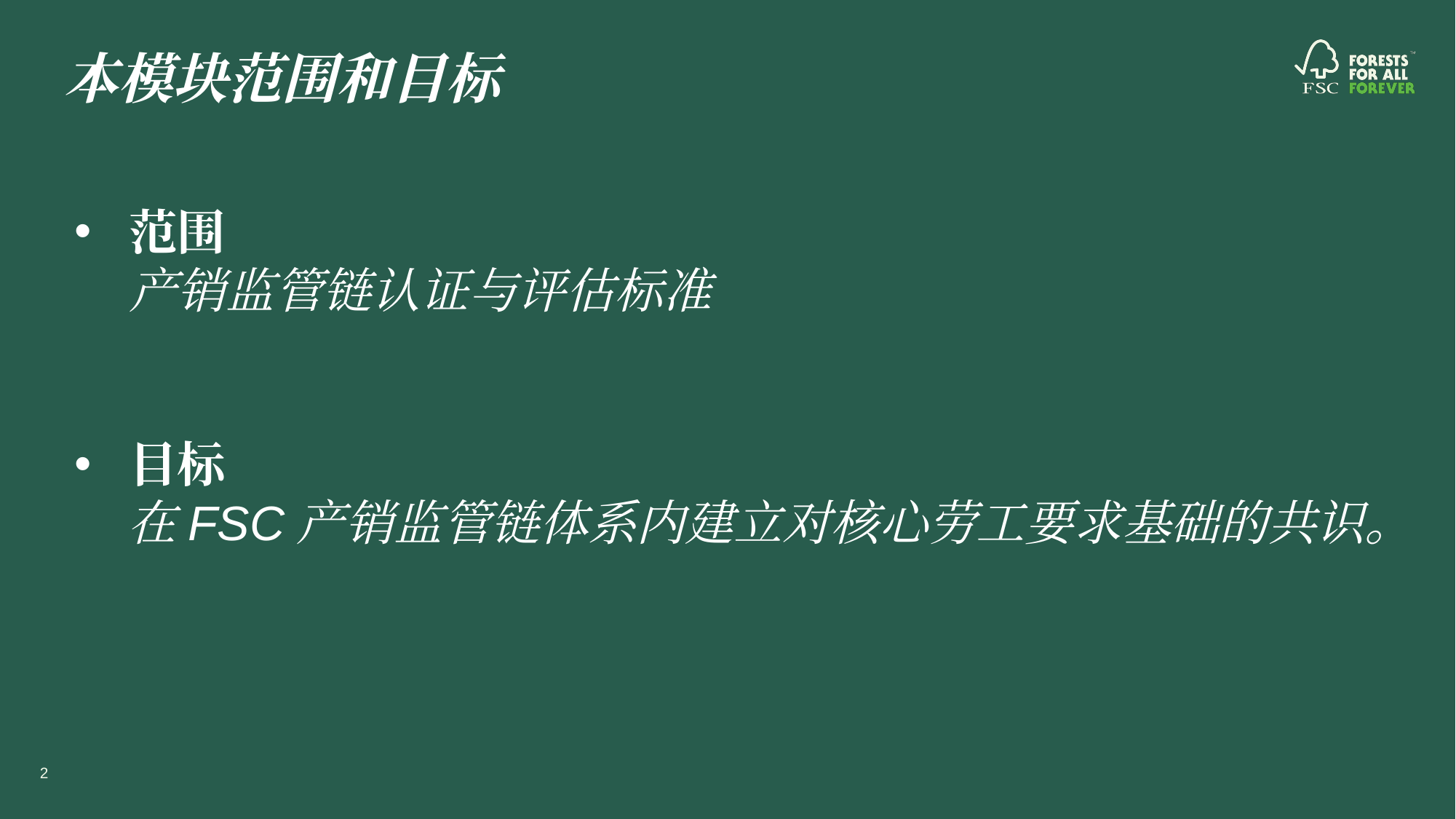

# 本模块范围和目标
范围
产销监管链认证与评估标准

目标
在FSC产销监管链体系内建立对核心劳工要求基础的共识。
2